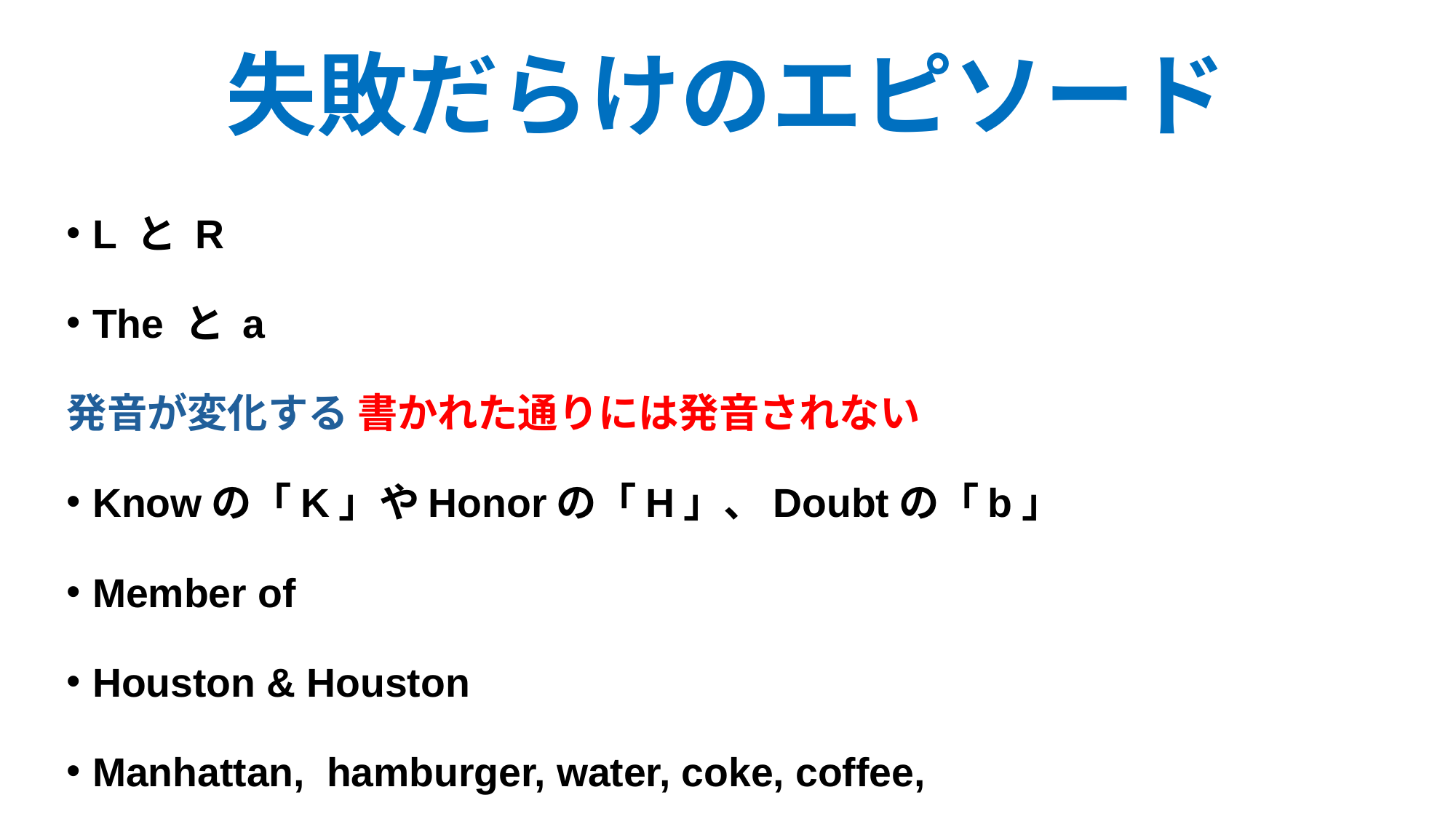

失敗だらけのエピソード
L と R
The と a
発音が変化する 書かれた通りには発音されない
Knowの「K」やHonorの「H」、Doubtの「b」
Member of
Houston & Houston
Manhattan,  hamburger, water, coke, coffee,